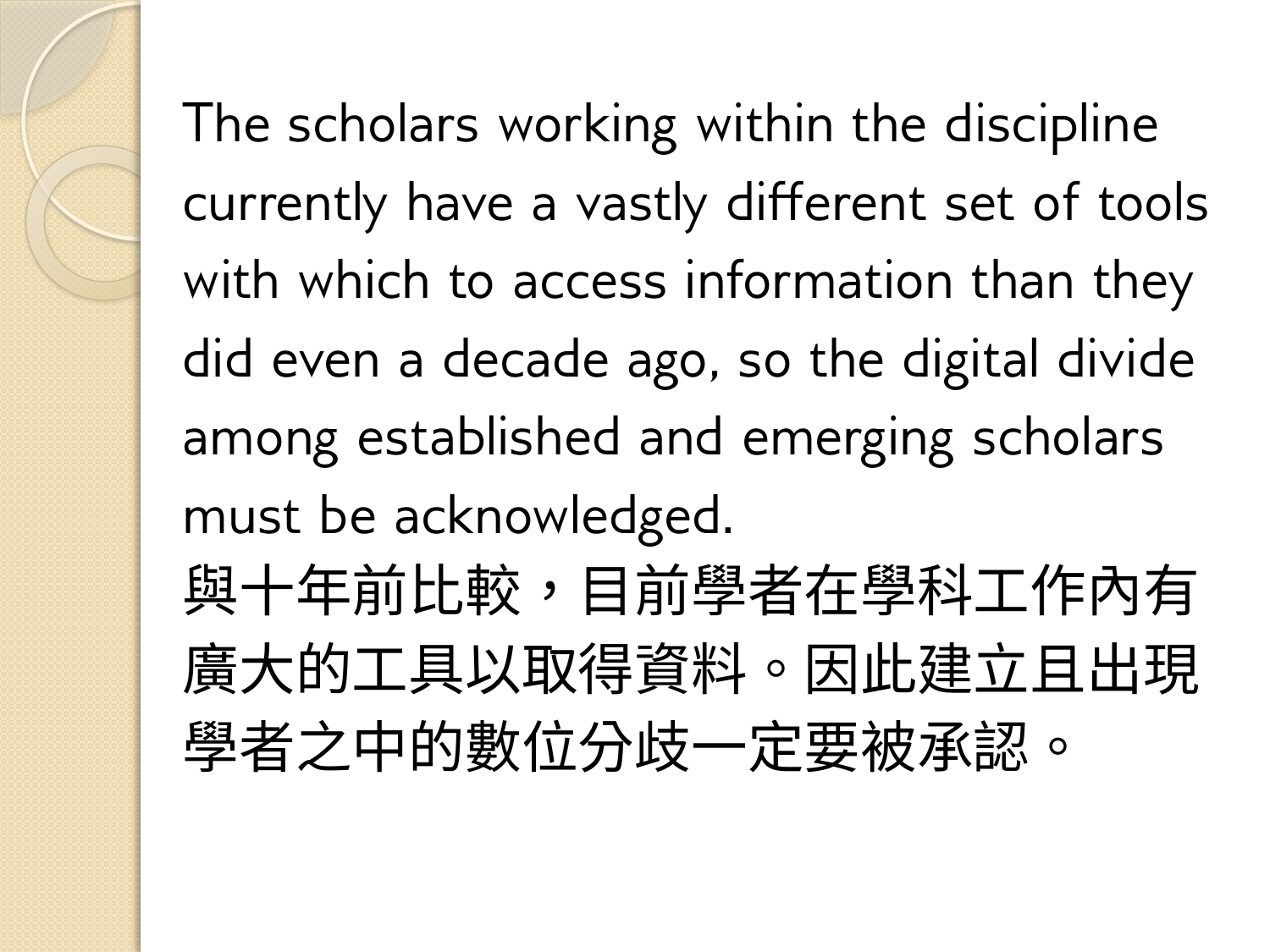

The scholars working within the discipline
currently have a vastly different set of tools
with which to access information than they
did even a decade ago, so the digital divide
among established and emerging scholars
must be acknowledged.
與十年前比較，目前學者在學科工作內有
廣大的工具以取得資料。因此建立且出現
學者之中的數位分歧一定要被承認。